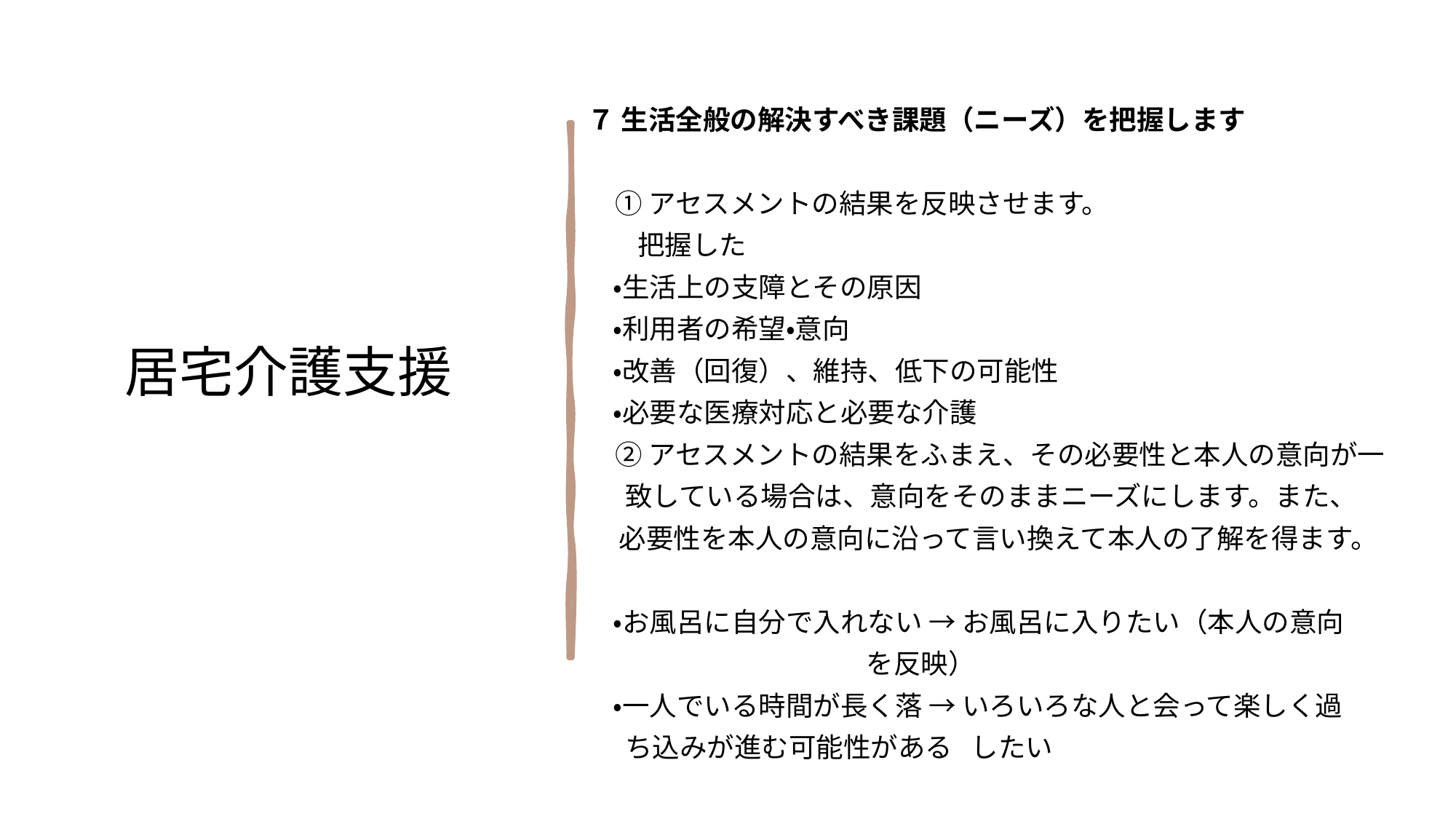

７ 生活全般の解決すべき課題（ニーズ）を把握します

　① アセスメントの結果を反映させます。
       把握した
   ・生活上の支障とその原因
   ・利用者の希望・意向
   ・改善（回復）、維持、低下の可能性
   ・必要な医療対応と必要な介護
　② アセスメントの結果をふまえ、その必要性と本人の意向が一
     致している場合は、意向をそのままニーズにします。また、
    必要性を本人の意向に沿って言い換えて本人の了解を得ます。

   ・お風呂に自分で入れない → お風呂に入りたい（本人の意向
                                            を反映）
   ・一人でいる時間が長く落 → いろいろな人と会って楽しく過
     ち込みが進む可能性がある   したい

居宅介護支援